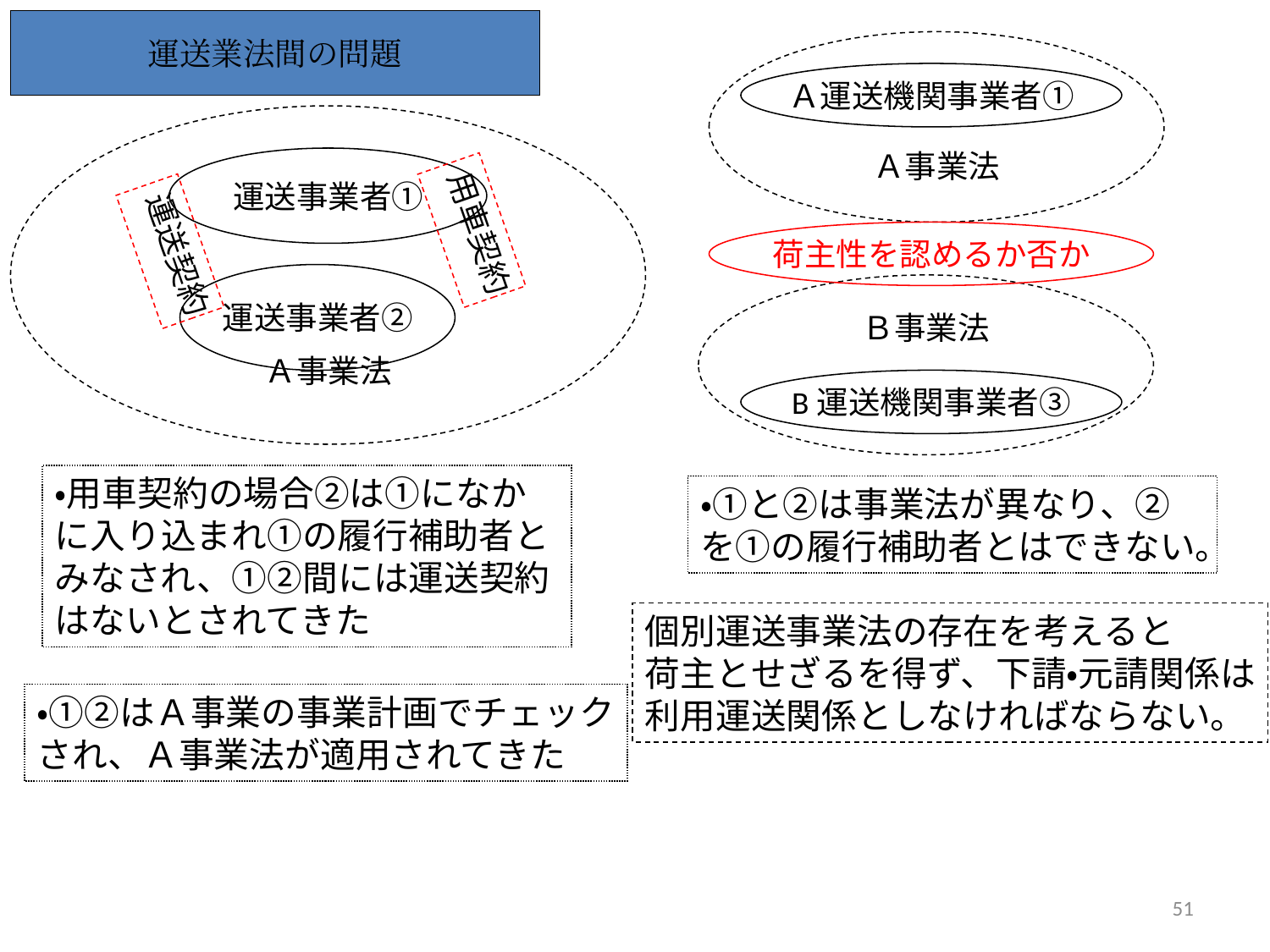

運送業法間の問題

Ａ事業法
Ａ運送機関事業者①

Ａ事業法
運送事業者①
用車契約
運送契約
荷主性を認めるか否か
運送事業者②
Ｂ事業法

B運送機関事業者③
・用車契約の場合②は①になかに入り込まれ①の履行補助者とみなされ、①②間には運送契約はないとされてきた
・①と②は事業法が異なり、②を①の履行補助者とはできない。
個別運送事業法の存在を考えると
荷主とせざるを得ず、下請・元請関係は
利用運送関係としなければならない。
・①②はＡ事業の事業計画でチェック
され、Ａ事業法が適用されてきた
51